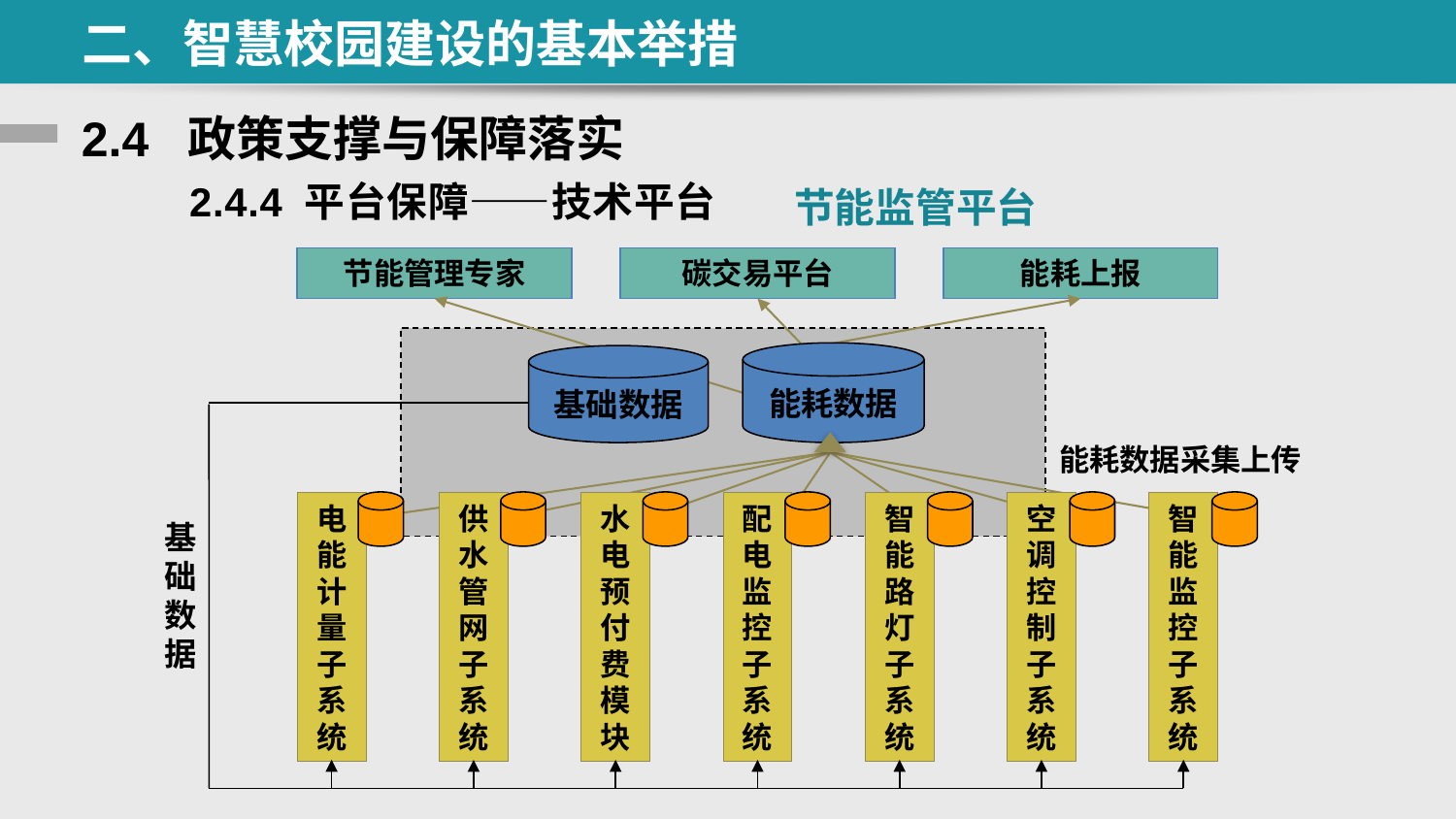

二、智慧校园建设的基本举措
# 2.4  政策支撑与保障落实

节能监管平台
2.4.4 平台保障——技术平台
节能管理专家
碳交易平台
能耗上报

能耗数据
基础数据

能耗数据采集上传

电能计量子系统
供水管网子系统
水电预付费模块
配电监控子系统
智能路灯子系统
空调控制子系统
智能监控
子系统
基础数据